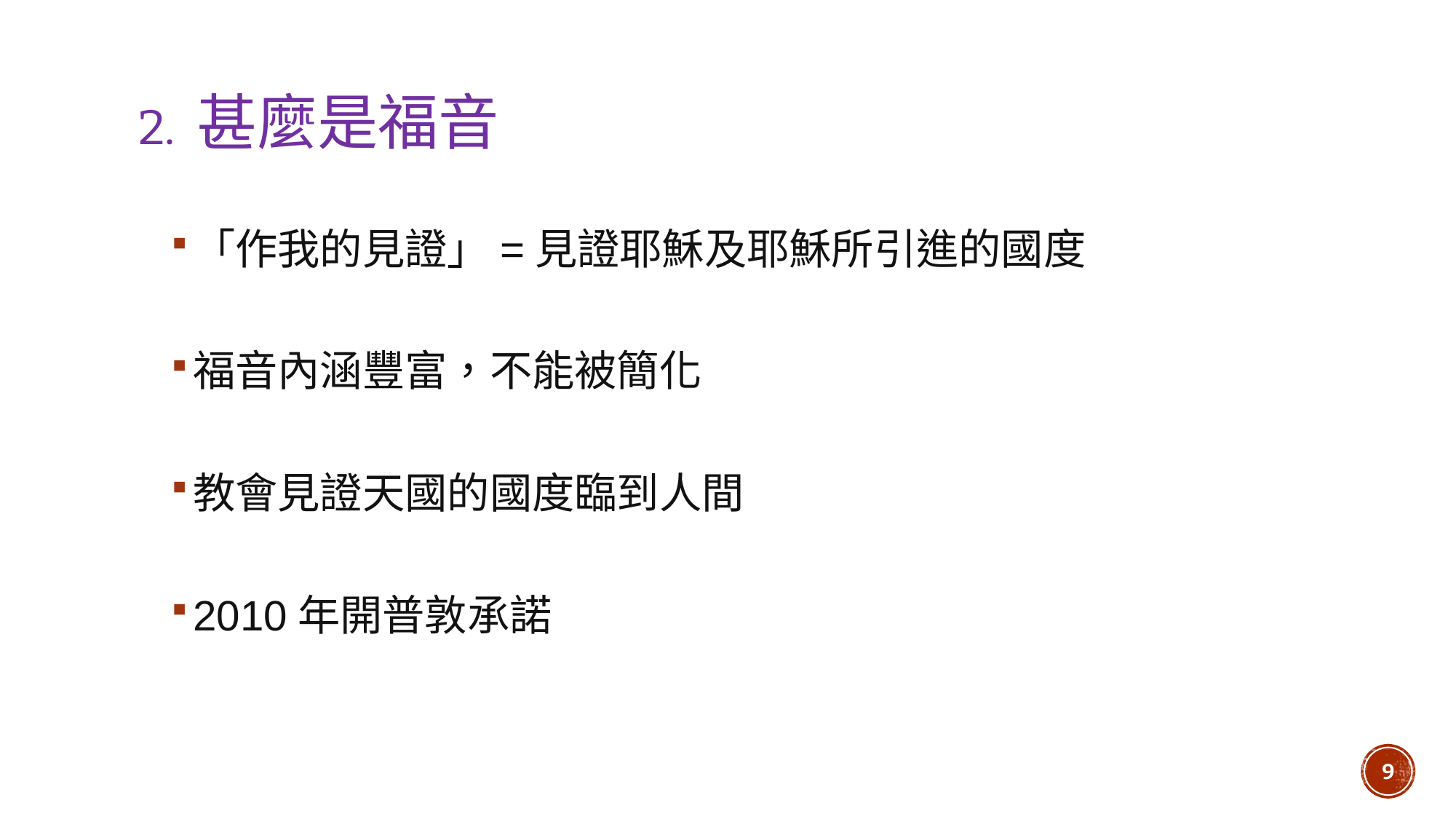

2. 甚麼是福音

「作我的見證」=見證耶穌及耶穌所引進的國度

福音內涵豐富，不能被簡化

教會見證天國的國度臨到人間

2010年開普敦承諾

9